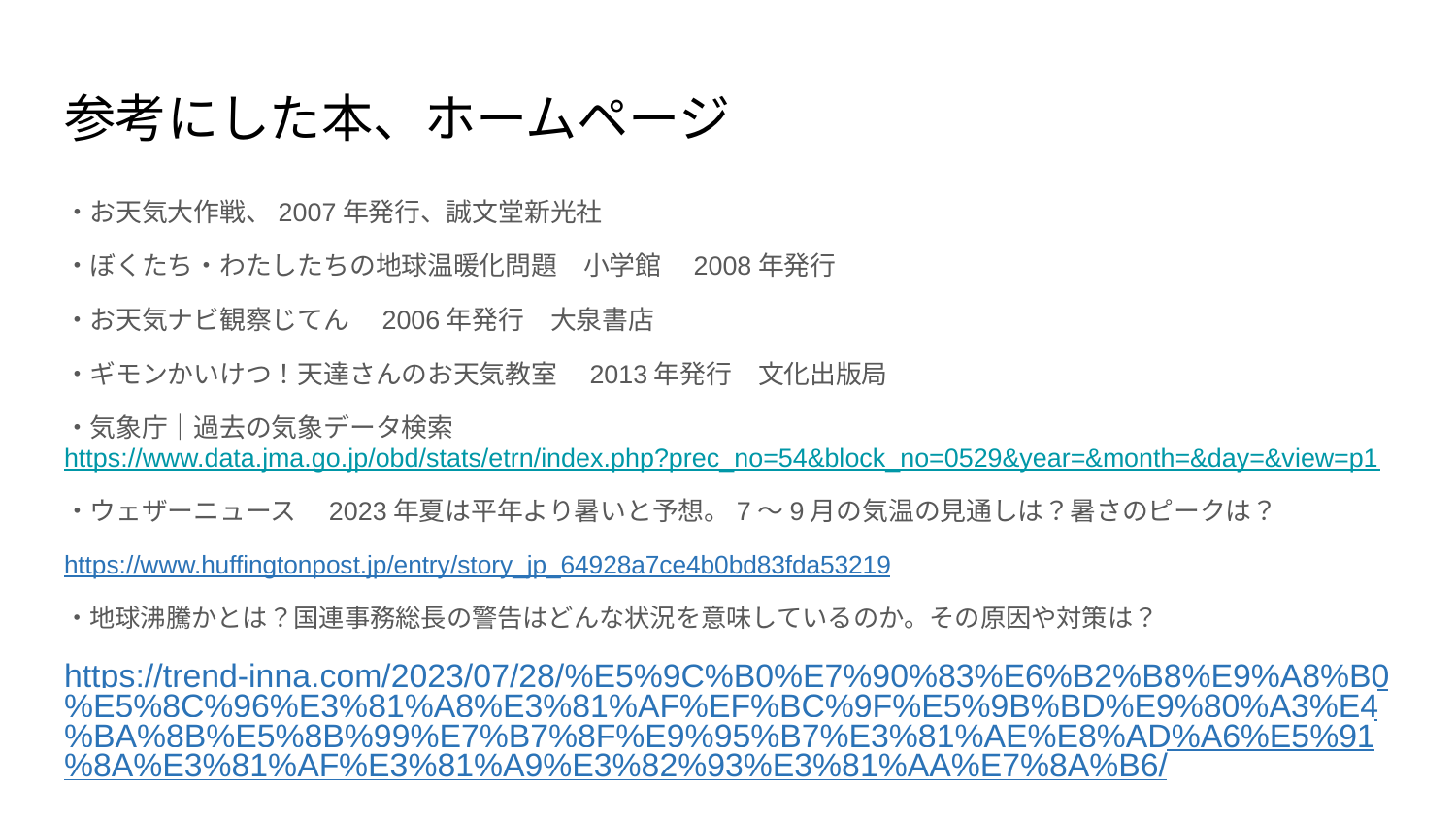

# 参考にした本、ホームページ
・お天気大作戦、2007年発行、誠文堂新光社
・ぼくたち・わたしたちの地球温暖化問題　小学館　2008年発行
・お天気ナビ観察じてん　2006年発行　大泉書店
・ギモンかいけつ！天達さんのお天気教室　2013年発行　文化出版局
・気象庁｜過去の気象データ検索https://www.data.jma.go.jp/obd/stats/etrn/index.php?prec_no=54&block_no=0529&year=&month=&day=&view=p1
・ウェザーニュース　2023年夏は平年より暑いと予想。7〜9月の気温の見通しは？暑さのピークは？
https://www.huffingtonpost.jp/entry/story_jp_64928a7ce4b0bd83fda53219
・地球沸騰かとは？国連事務総長の警告はどんな状況を意味しているのか。その原因や対策は？
https://trend-inna.com/2023/07/28/%E5%9C%B0%E7%90%83%E6%B2%B8%E9%A8%B0%E5%8C%96%E3%81%A8%E3%81%AF%EF%BC%9F%E5%9B%BD%E9%80%A3%E4%BA%8B%E5%8B%99%E7%B7%8F%E9%95%B7%E3%81%AE%E8%AD%A6%E5%91%8A%E3%81%AF%E3%81%A9%E3%82%93%E3%81%AA%E7%8A%B6/